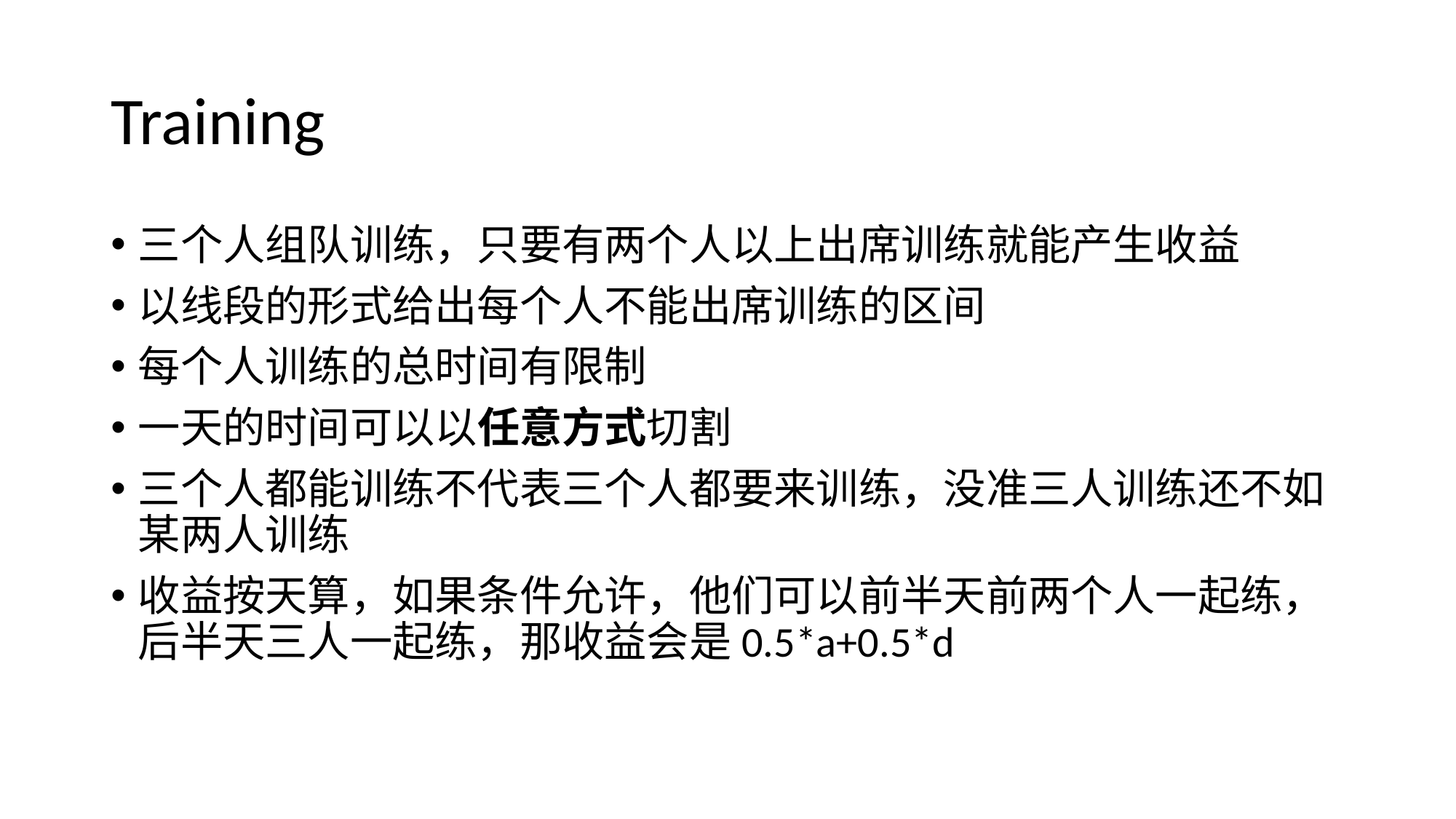

# Training
三个人组队训练，只要有两个人以上出席训练就能产生收益
以线段的形式给出每个人不能出席训练的区间
每个人训练的总时间有限制
一天的时间可以以任意方式切割
三个人都能训练不代表三个人都要来训练，没准三人训练还不如某两人训练
收益按天算，如果条件允许，他们可以前半天前两个人一起练，后半天三人一起练，那收益会是0.5*a+0.5*d